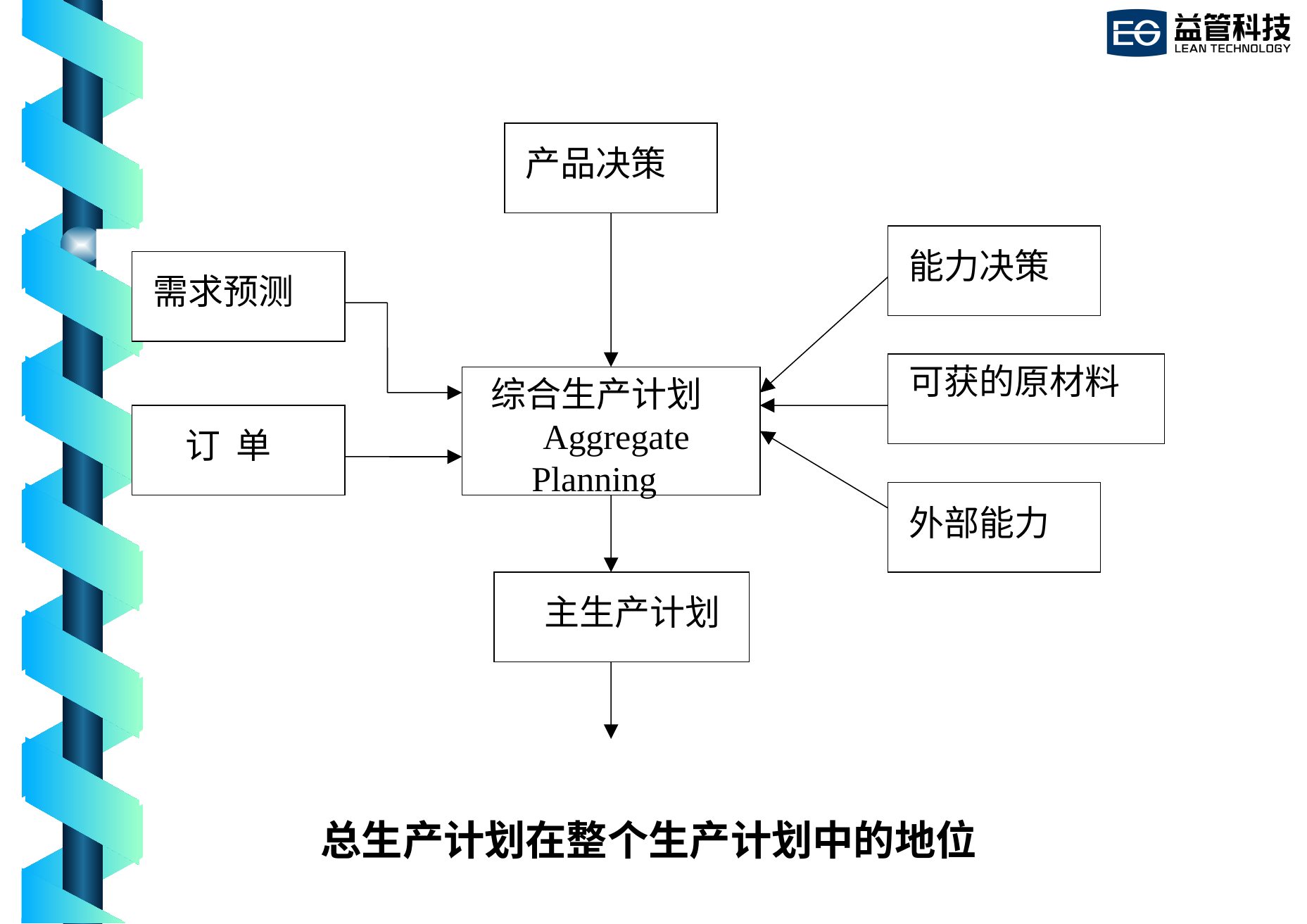

产品决策

能力决策

需求预测

可获的原材料

综合生产计划      Aggregate Planning

   订  单

外部能力

主生产计划

# 总生产计划在整个生产计划中的地位